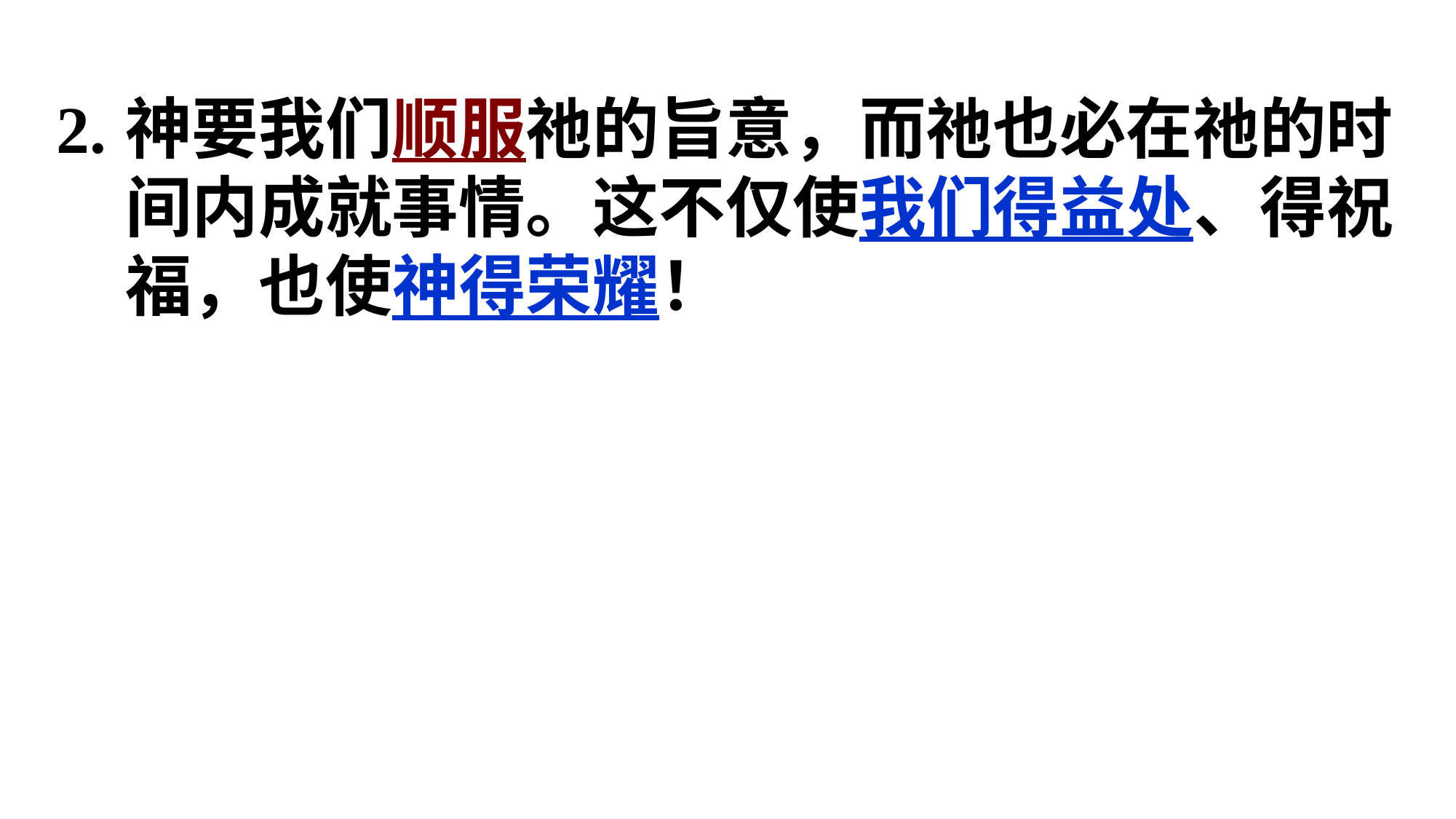

2.	神要我们顺服祂的旨意，而祂也必在祂的时间内成就事情。这不仅使我们得益处、得祝福，也使神得荣耀！